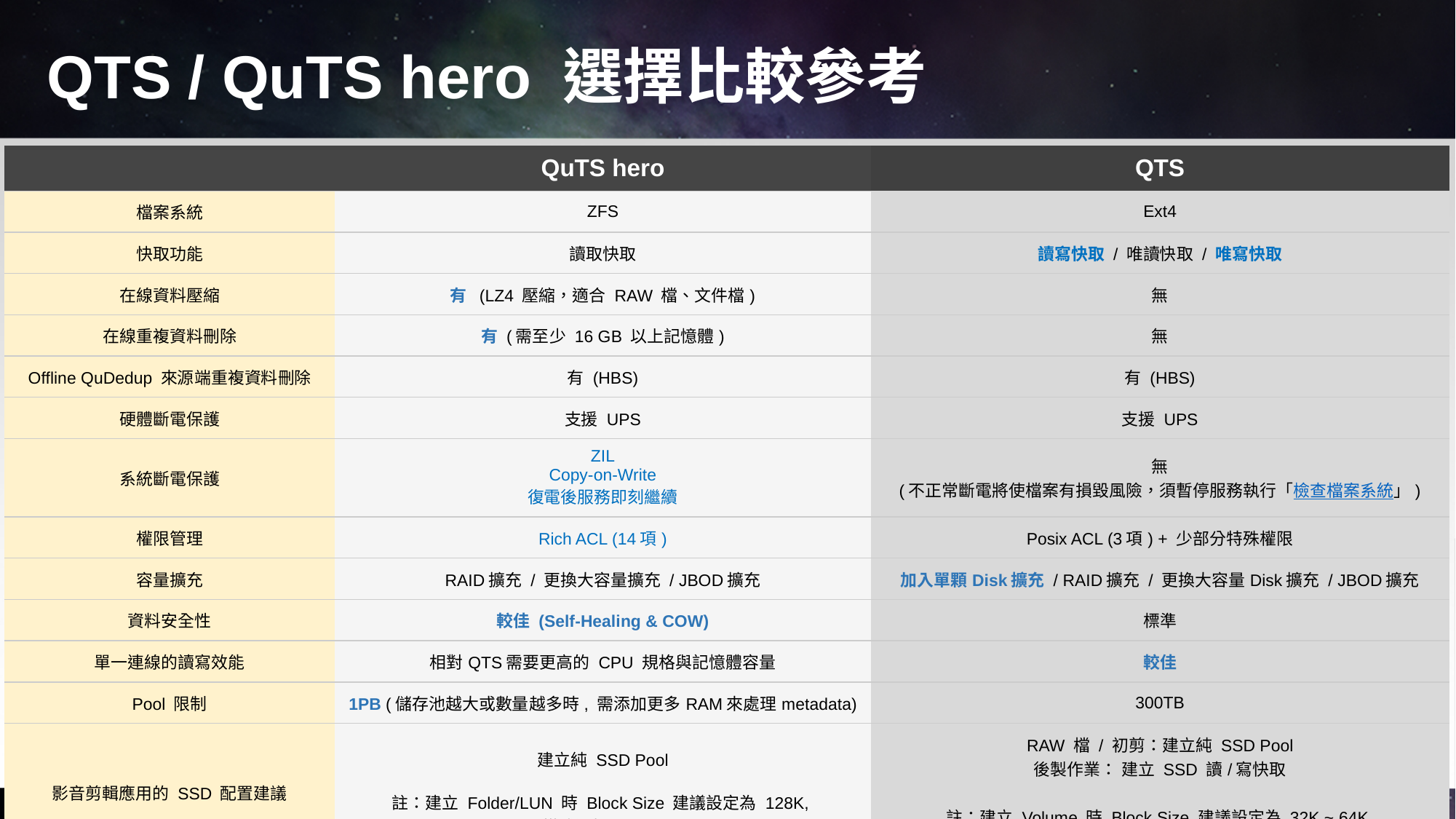

# QTS / QuTS hero 選擇比較參考
|  | QuTS hero | QTS |
| --- | --- | --- |
| 檔案系統 | ZFS | Ext4 |
| 快取功能 | 讀取快取 | 讀寫快取 / 唯讀快取 / 唯寫快取 |
| 在線資料壓縮 | 有  (LZ4 壓縮，適合 RAW 檔、文件檔) | 無 |
| 在線重複資料刪除 | 有 (需至少 16 GB 以上記憶體) | 無 |
| Offline QuDedup 來源端重複資料刪除 | 有 (HBS) | 有 (HBS) |
| 硬體斷電保護 | 支援 UPS | 支援 UPS |
| 系統斷電保護 | ZIL Copy-on-Write 復電後服務即刻繼續 | 無 (不正常斷電將使檔案有損毀風險，須暫停服務執行「檢查檔案系統」) |
| 權限管理 | Rich ACL (14項) | Posix ACL (3項) + 少部分特殊權限 |
| 容量擴充 | RAID擴充 / 更換大容量擴充 / JBOD擴充 | 加入單顆Disk擴充 / RAID擴充 / 更換大容量Disk擴充 / JBOD擴充 |
| 資料安全性 | 較佳 (Self-Healing & COW) | 標準 |
| 單一連線的讀寫效能 | 相對QTS需要更高的 CPU 規格與記憶體容量 | 較佳 |
| Pool 限制 | 1PB (儲存池越大或數量越多時, 需添加更多RAM來處理metadata) | 300TB |
| 影音剪輯應用的 SSD 配置建議 | 建立純 SSD Pool 註：建立 Folder/LUN 時 Block Size 建議設定為 128K,  模式選擇 All I/O | RAW 檔 / 初剪：建立純 SSD Pool 後製作業： 建立 SSD 讀/寫快取 註：建立 Volume 時 Block Size 建議設定為 32K ~ 64K, 快取模式選擇 All I/O |